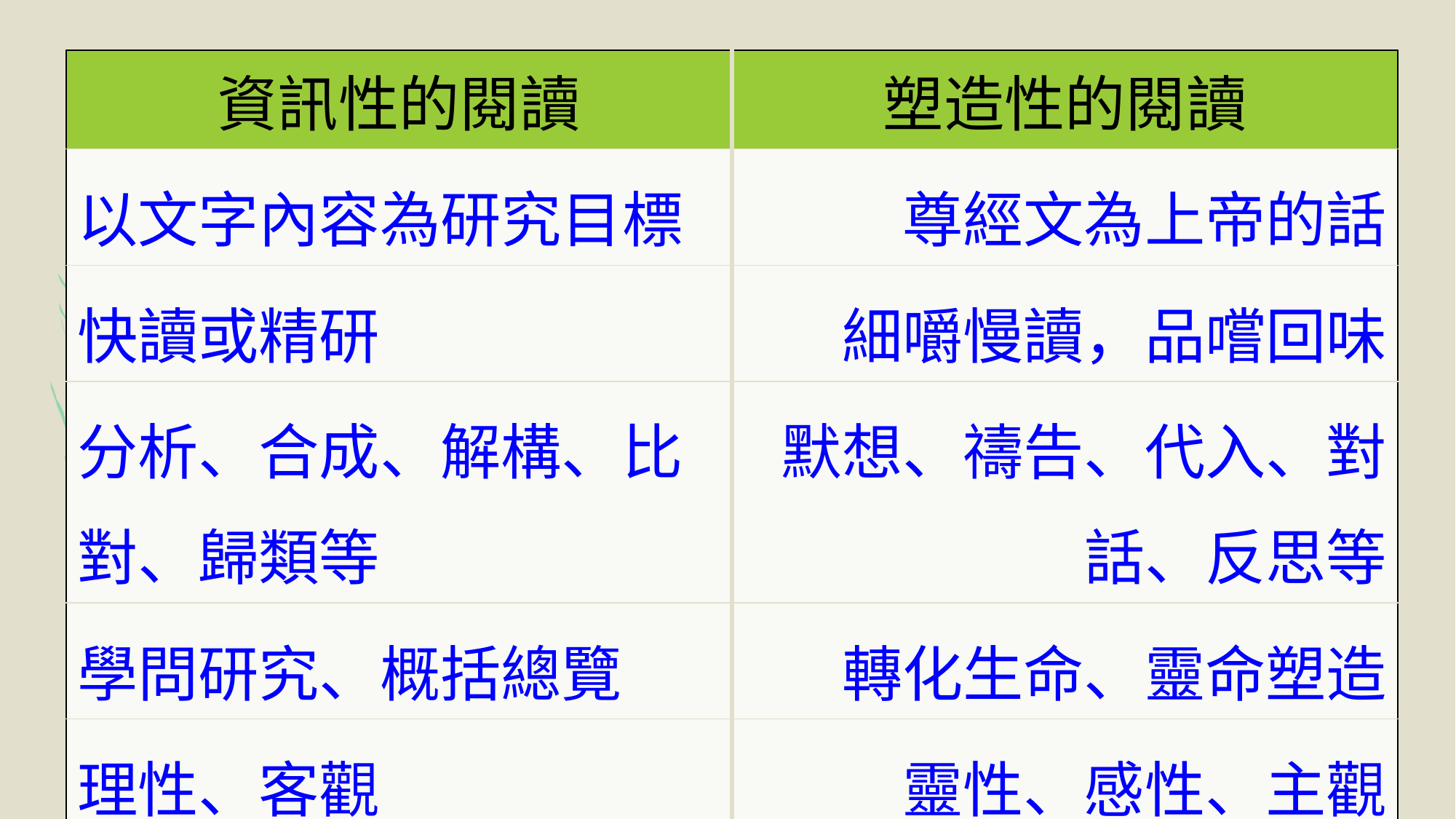

| 資訊性的閱讀 | 塑造性的閱讀 |
| --- | --- |
| 以文字內容為研究目標 | 尊經文為上帝的話 |
| 快讀或精研 | 細嚼慢讀，品嚐回味 |
| 分析、合成、解構、比對、歸類等 | 默想、禱告、代入、對話、反思等 |
| 學問研究、概括總覽 | 轉化生命、靈命塑造 |
| 理性、客觀 | 靈性、感性、主觀 |
| 與讀者生活完全隔離 | 與讀者生活息息相關 |